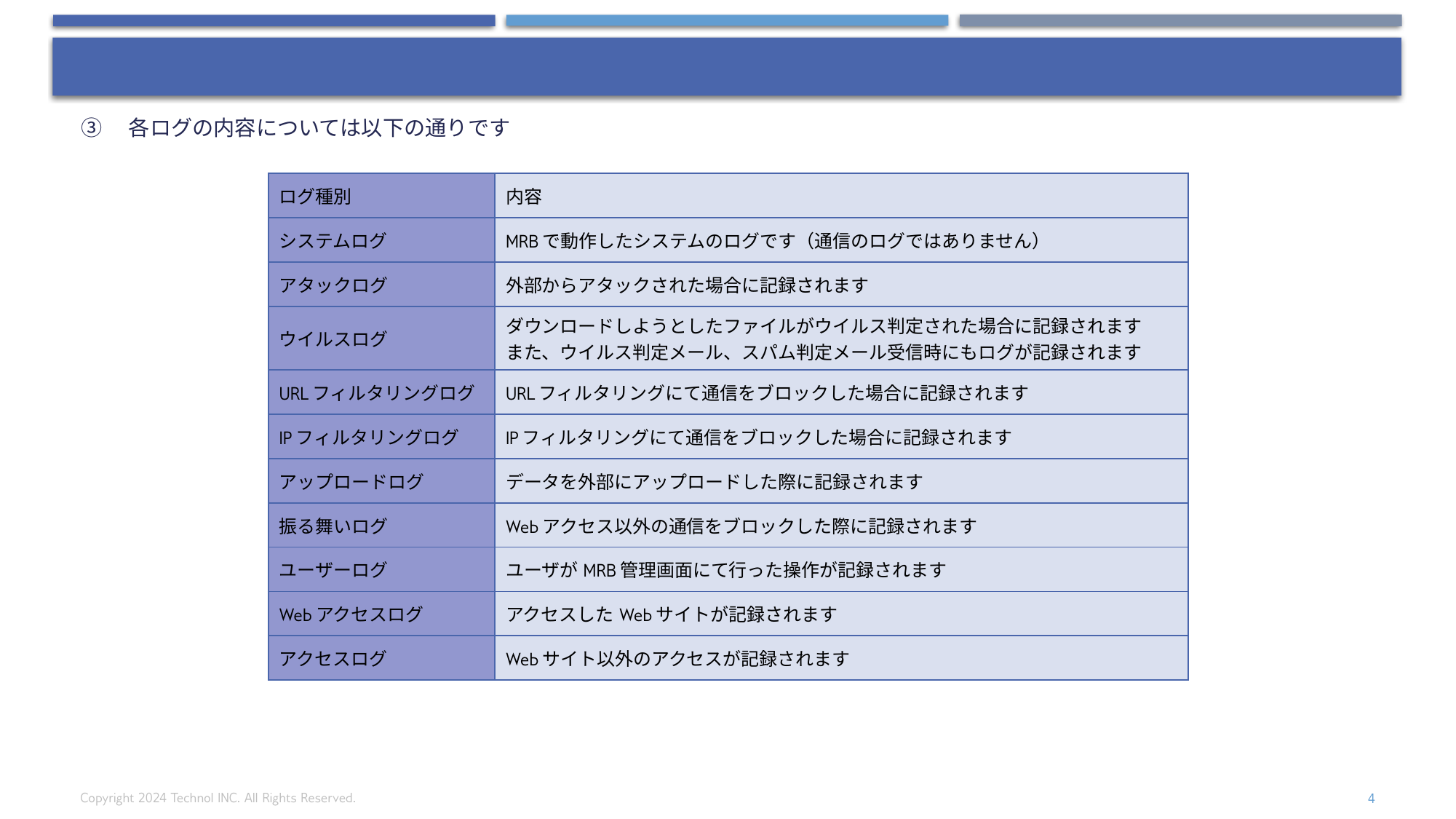

#
③　各ログの内容については以下の通りです
| ログ種別 | 内容 |
| --- | --- |
| システムログ | MRBで動作したシステムのログです（通信のログではありません） |
| アタックログ | 外部からアタックされた場合に記録されます |
| ウイルスログ | ダウンロードしようとしたファイルがウイルス判定された場合に記録されます また、ウイルス判定メール、スパム判定メール受信時にもログが記録されます |
| URLフィルタリングログ | URLフィルタリングにて通信をブロックした場合に記録されます |
| IPフィルタリングログ | IPフィルタリングにて通信をブロックした場合に記録されます |
| アップロードログ | データを外部にアップロードした際に記録されます |
| 振る舞いログ | Webアクセス以外の通信をブロックした際に記録されます |
| ユーザーログ | ユーザがMRB管理画面にて行った操作が記録されます |
| Webアクセスログ | アクセスしたWebサイトが記録されます |
| アクセスログ | Webサイト以外のアクセスが記録されます |
Copyright 2024 Technol INC. All Rights Reserved.
4